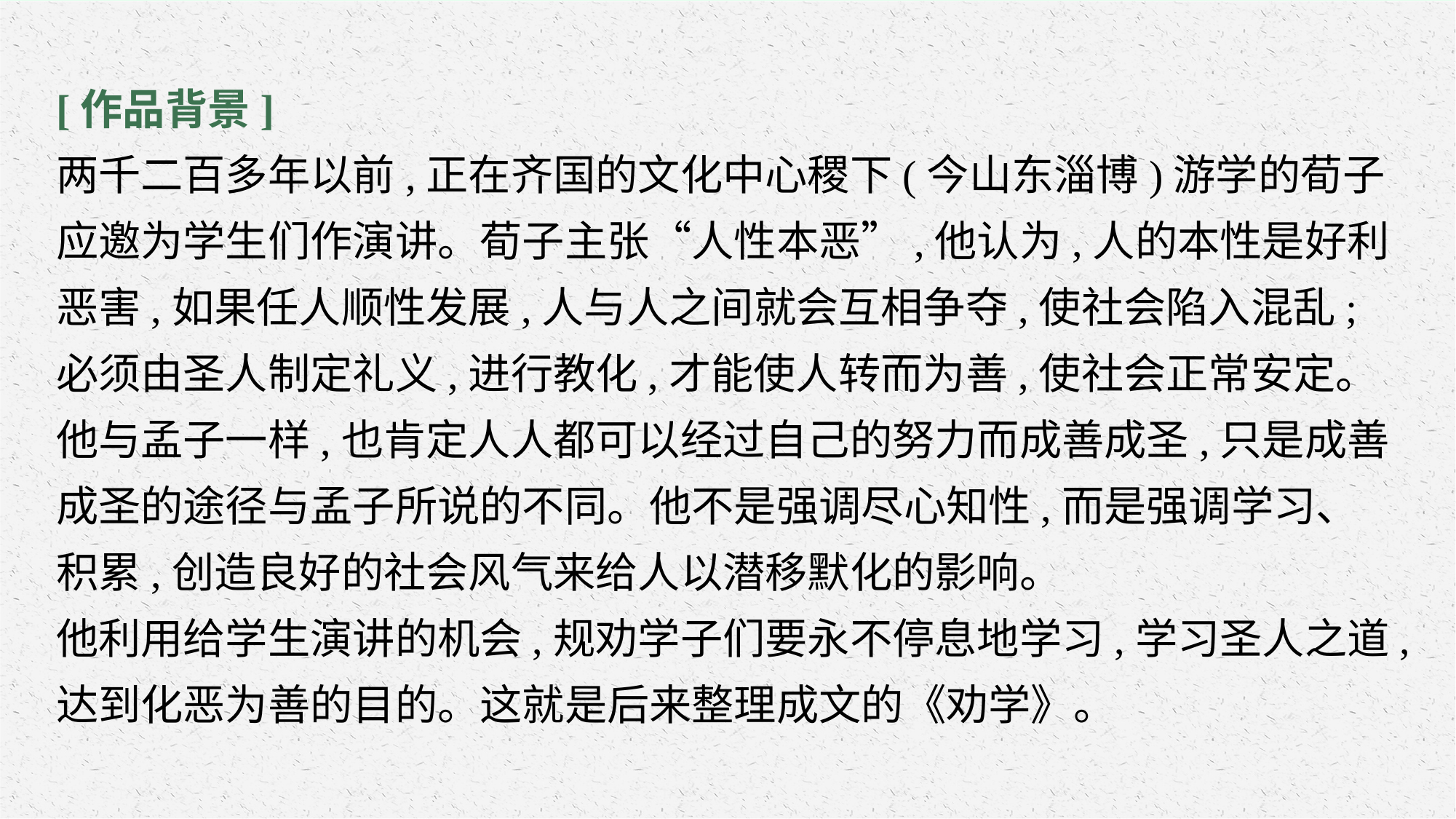

[作品背景]
两千二百多年以前,正在齐国的文化中心稷下(今山东淄博)游学的荀子应邀为学生们作演讲。荀子主张“人性本恶”,他认为,人的本性是好利恶害,如果任人顺性发展,人与人之间就会互相争夺,使社会陷入混乱;必须由圣人制定礼义,进行教化,才能使人转而为善,使社会正常安定。他与孟子一样,也肯定人人都可以经过自己的努力而成善成圣,只是成善成圣的途径与孟子所说的不同。他不是强调尽心知性,而是强调学习、积累,创造良好的社会风气来给人以潜移默化的影响。
他利用给学生演讲的机会,规劝学子们要永不停息地学习,学习圣人之道,达到化恶为善的目的。这就是后来整理成文的《劝学》。